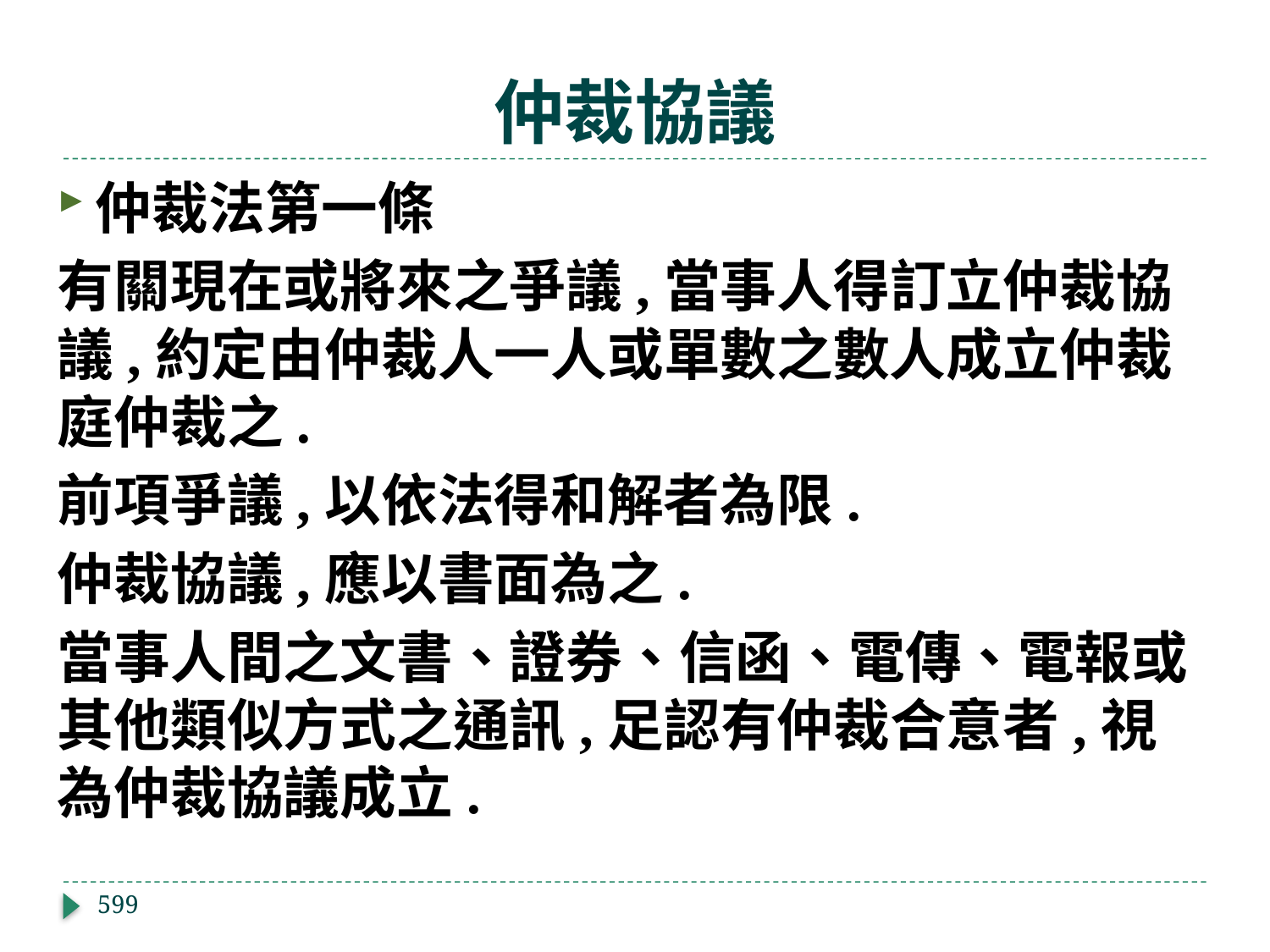

# 仲裁協議
仲裁法第一條
有關現在或將來之爭議,當事人得訂立仲裁協議,約定由仲裁人一人或單數之數人成立仲裁庭仲裁之.
前項爭議,以依法得和解者為限.
仲裁協議,應以書面為之.
當事人間之文書、證券、信函、電傳、電報或其他類似方式之通訊,足認有仲裁合意者,視為仲裁協議成立.
599